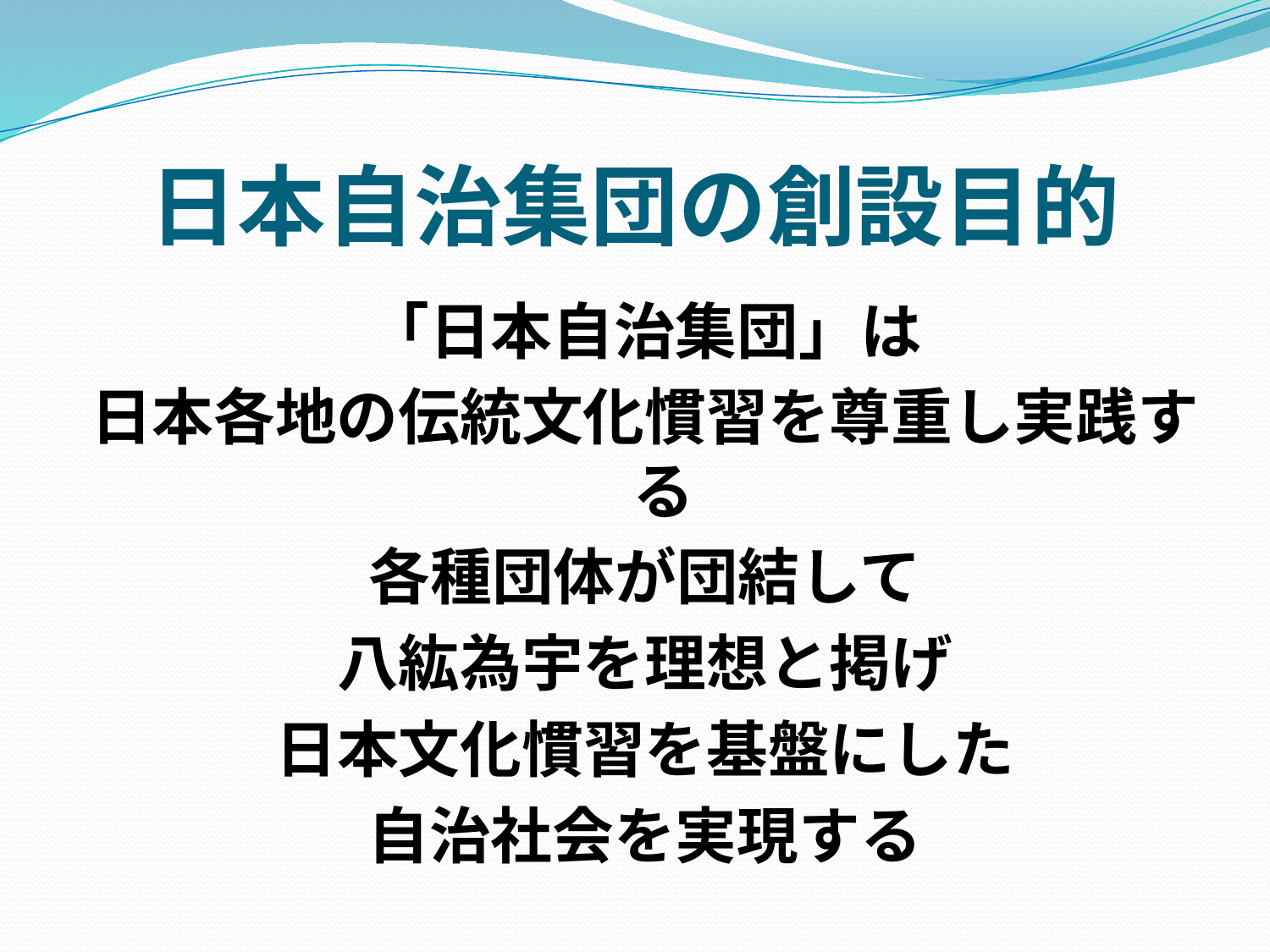

# 日本自治集団の創設目的
「日本自治集団」は
日本各地の伝統文化慣習を尊重し実践する
各種団体が団結して
八紘為宇を理想と掲げ
日本文化慣習を基盤にした
自治社会を実現する